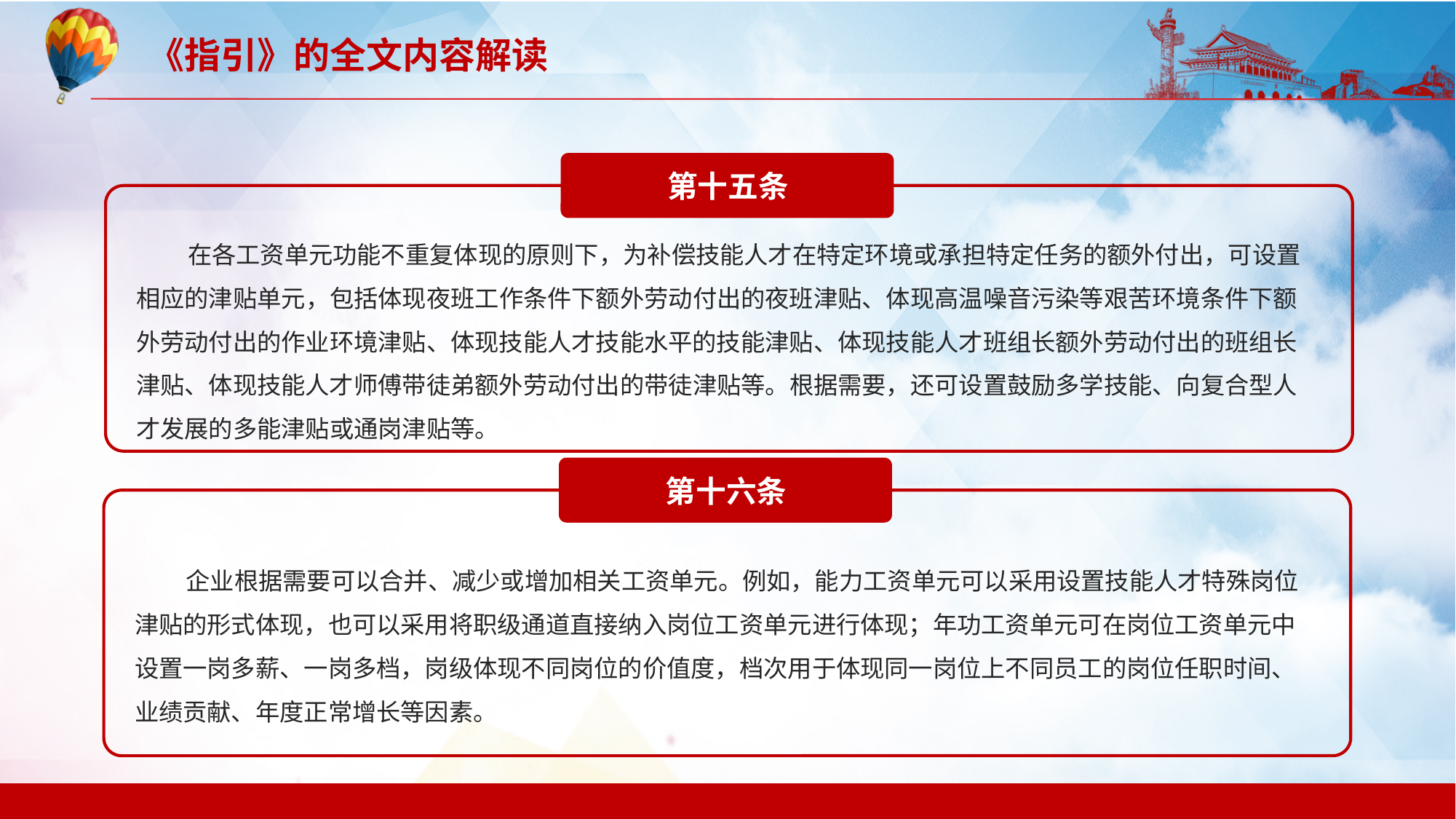

第十五条

在各工资单元功能不重复体现的原则下，为补偿技能人才在特定环境或承担特定任务的额外付出，可设置相应的津贴单元，包括体现夜班工作条件下额外劳动付出的夜班津贴、体现高温噪音污染等艰苦环境条件下额外劳动付出的作业环境津贴、体现技能人才技能水平的技能津贴、体现技能人才班组长额外劳动付出的班组长津贴、体现技能人才师傅带徒弟额外劳动付出的带徒津贴等。根据需要，还可设置鼓励多学技能、向复合型人才发展的多能津贴或通岗津贴等。

第十六条

企业根据需要可以合并、减少或增加相关工资单元。例如，能力工资单元可以采用设置技能人才特殊岗位津贴的形式体现，也可以采用将职级通道直接纳入岗位工资单元进行体现；年功工资单元可在岗位工资单元中设置一岗多薪、一岗多档，岗级体现不同岗位的价值度，档次用于体现同一岗位上不同员工的岗位任职时间、业绩贡献、年度正常增长等因素。